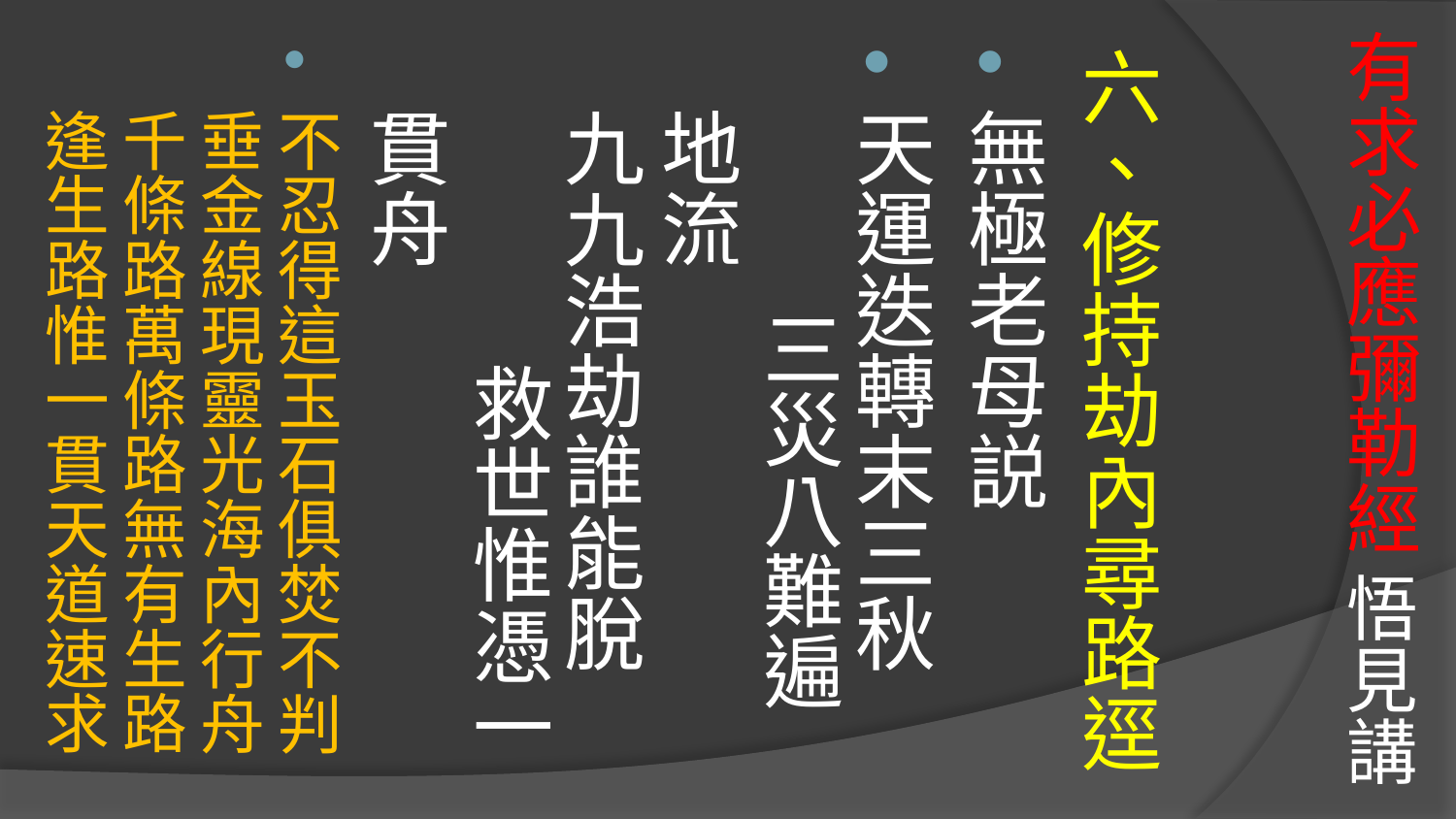

# 有求必應彌勒經 悟見講
六、修持劫內尋路逕
無極老母説
天運迭轉末三秋                 三災八難遍地流
九九浩劫誰能脫                    救世惟憑一貫舟
不忍得這玉石俱焚不判 
垂金線現靈光海內行舟
千條路萬條路無有生路 
逢生路惟一貫天道速求